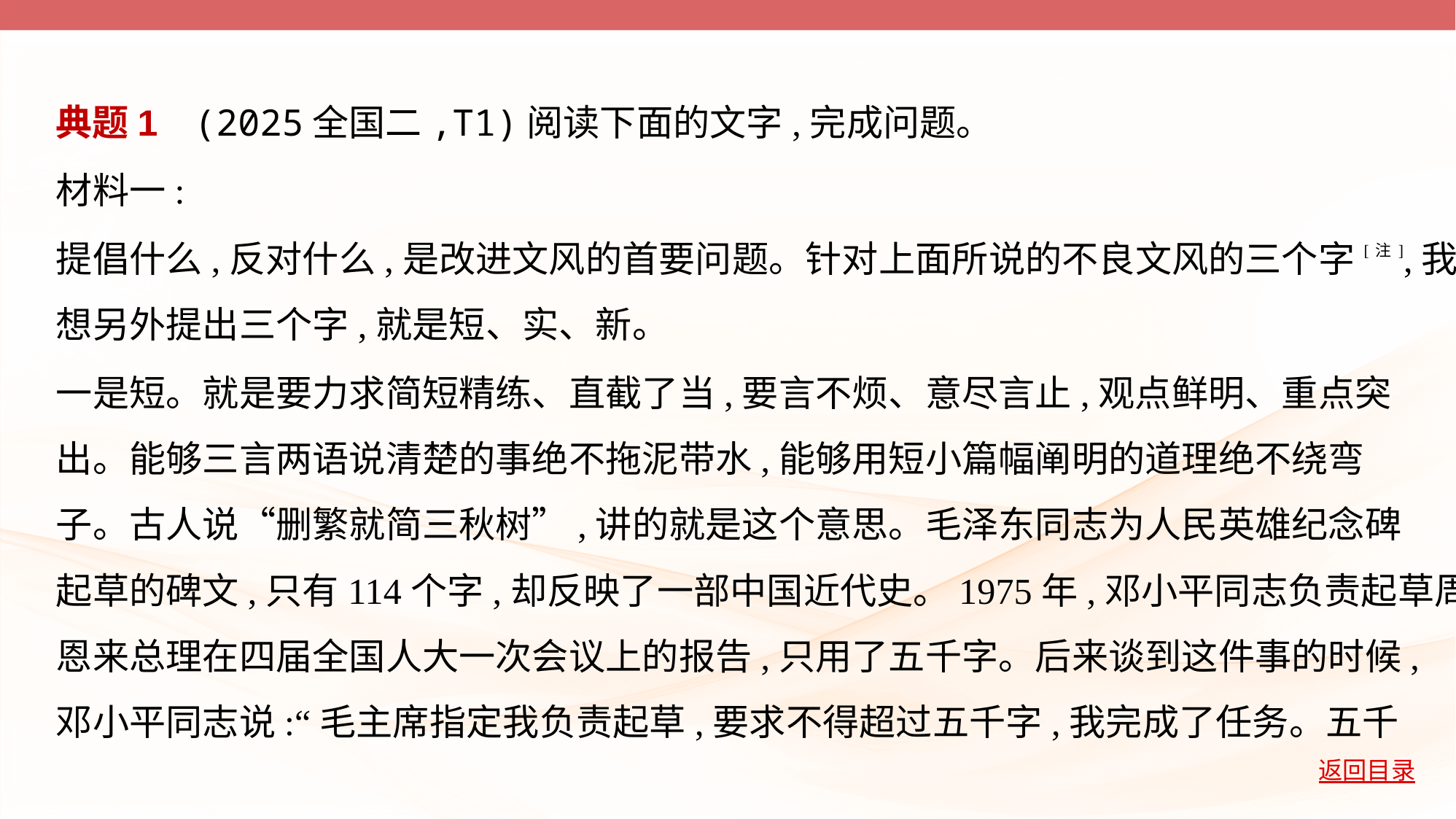

典题1    (2025全国二,T1)阅读下面的文字,完成问题。
材料一:
提倡什么,反对什么,是改进文风的首要问题。针对上面所说的不良文风的三个字[注],我
想另外提出三个字,就是短、实、新。
一是短。就是要力求简短精练、直截了当,要言不烦、意尽言止,观点鲜明、重点突
出。能够三言两语说清楚的事绝不拖泥带水,能够用短小篇幅阐明的道理绝不绕弯
子。古人说“删繁就简三秋树”,讲的就是这个意思。毛泽东同志为人民英雄纪念碑
起草的碑文,只有114个字,却反映了一部中国近代史。1975年,邓小平同志负责起草周
恩来总理在四届全国人大一次会议上的报告,只用了五千字。后来谈到这件事的时候,
邓小平同志说:“毛主席指定我负责起草,要求不得超过五千字,我完成了任务。五千